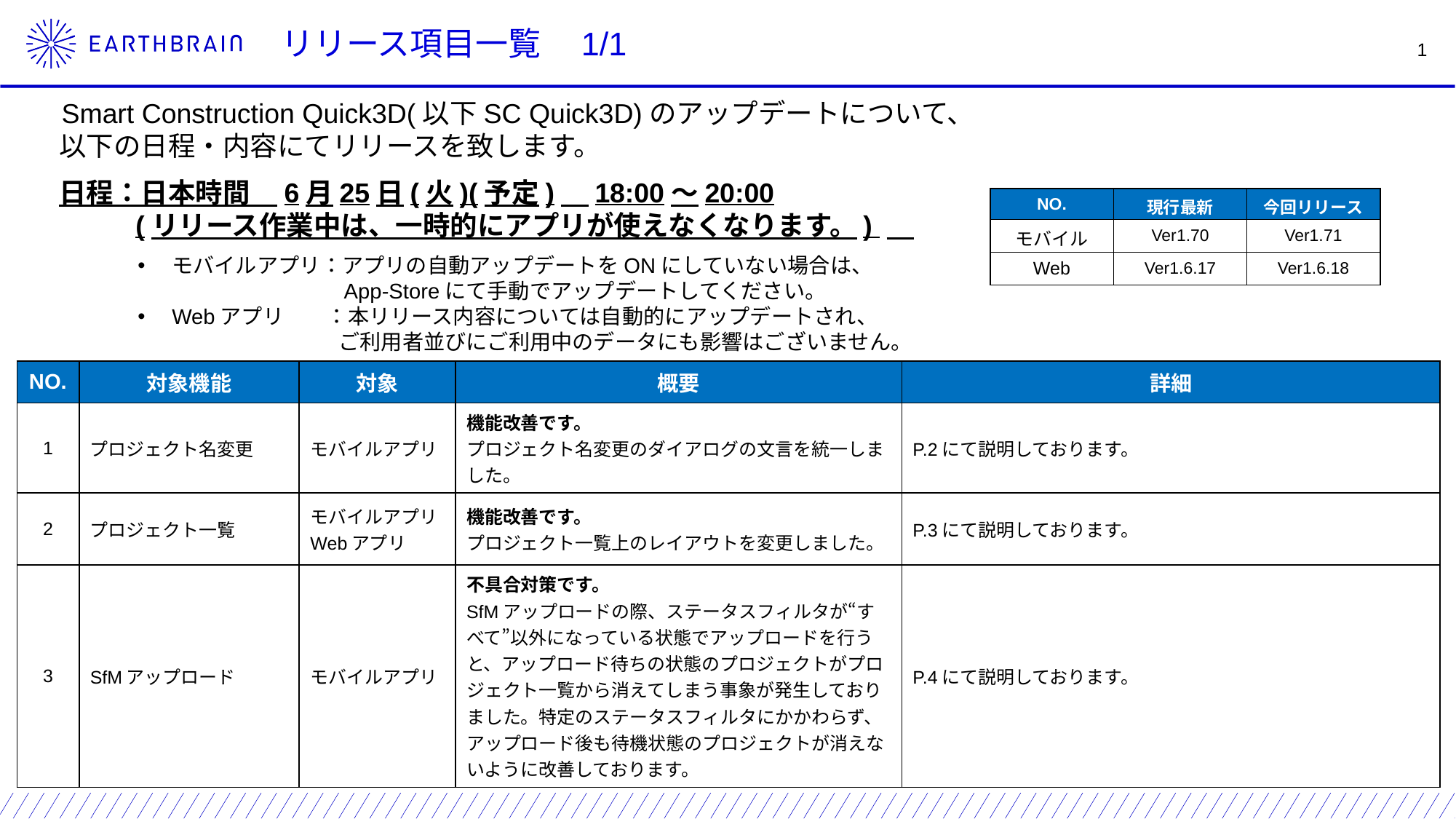

リリース項目一覧　1/1
　Smart Construction Quick3D(以下SC Quick3D)のアップデートについて、
    以下の日程・内容にてリリースを致します。
日程：日本時間　6月25日(火)(予定)　18:00～20:00
          (リリース作業中は、一時的にアプリが使えなくなります。)
| NO. | 現行最新 | 今回リリース |
| --- | --- | --- |
| モバイル | Ver1.70 | Ver1.71 |
| Web | Ver1.6.17 | Ver1.6.18 |
モバイルアプリ：アプリの自動アップデートをONにしていない場合は、
　　　　　　　　　  App-Storeにて手動でアップデートしてください。
Webアプリ　　：本リリース内容については自動的にアップデートされ、
　 　　　　　　　　 ご利用者並びにご利用中のデータにも影響はございません。
| NO. | 対象機能 | 対象 | 概要 | 詳細 |
| --- | --- | --- | --- | --- |
| 1 | プロジェクト名変更 | モバイルアプリ | 機能改善です。 プロジェクト名変更のダイアログの文言を統一しました。 | P.2にて説明しております。 |
| 2 | プロジェクト一覧 | モバイルアプリ Webアプリ | 機能改善です。 プロジェクト一覧上のレイアウトを変更しました。 | P.3にて説明しております。 |
| 3 | SfMアップロード | モバイルアプリ | 不具合対策です。 SfMアップロードの際、ステータスフィルタが“すべて”以外になっている状態でアップロードを行うと、アップロード待ちの状態のプロジェクトがプロジェクト一覧から消えてしまう事象が発生しておりました。特定のステータスフィルタにかかわらず、アップロード後も待機状態のプロジェクトが消えないように改善しております。 | P.4にて説明しております。 |